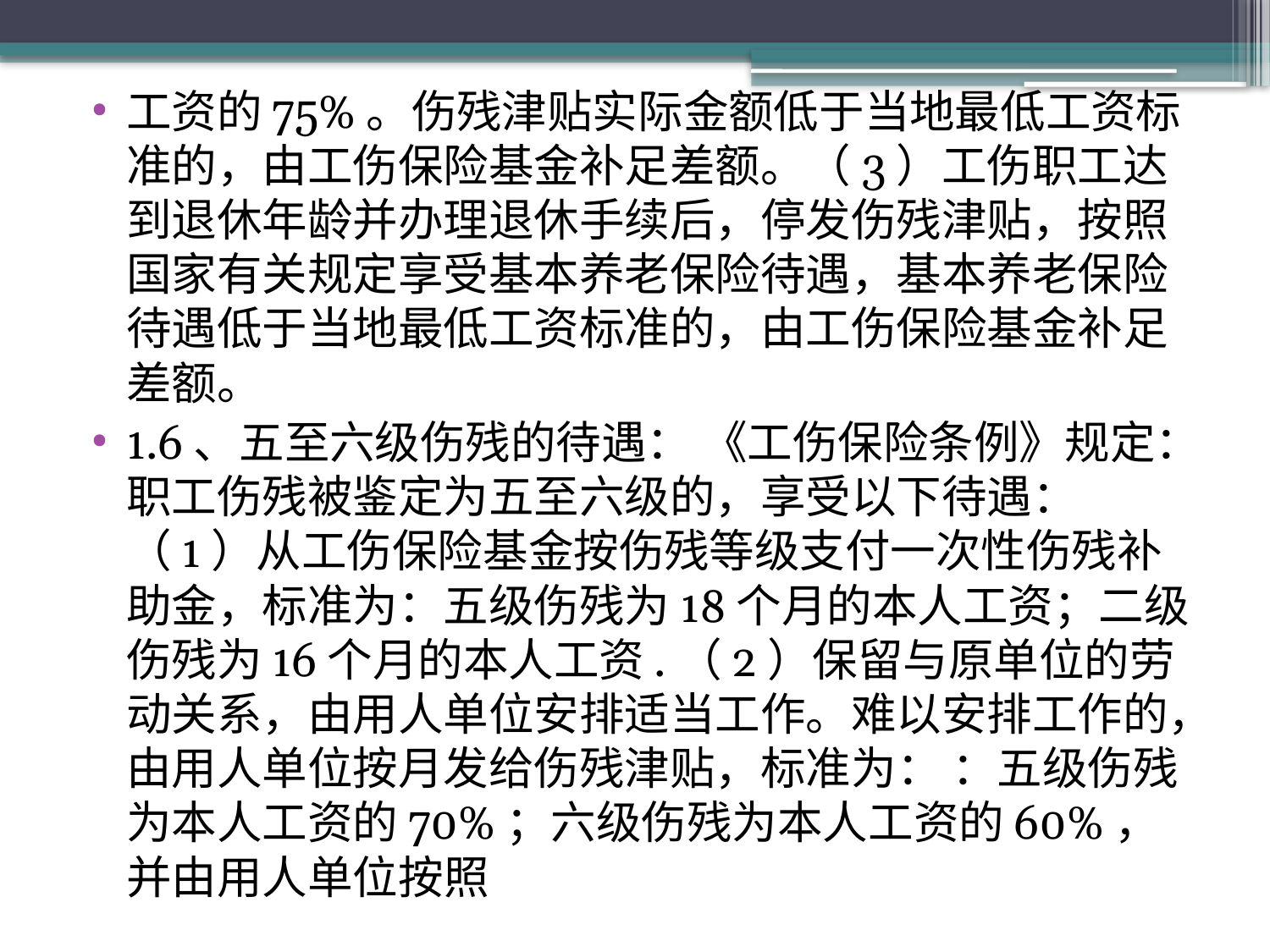

工资的75%。伤残津贴实际金额低于当地最低工资标准的，由工伤保险基金补足差额。（3）工伤职工达到退休年龄并办理退休手续后，停发伤残津贴，按照国家有关规定享受基本养老保险待遇，基本养老保险待遇低于当地最低工资标准的，由工伤保险基金补足差额。
1.6、五至六级伤残的待遇： 《工伤保险条例》规定：职工伤残被鉴定为五至六级的，享受以下待遇：（1）从工伤保险基金按伤残等级支付一次性伤残补助金，标准为：五级伤残为18个月的本人工资；二级伤残为16个月的本人工资.（2）保留与原单位的劳动关系，由用人单位安排适当工作。难以安排工作的，由用人单位按月发给伤残津贴，标准为： ：五级伤残为本人工资的70%；六级伤残为本人工资的60%，并由用人单位按照